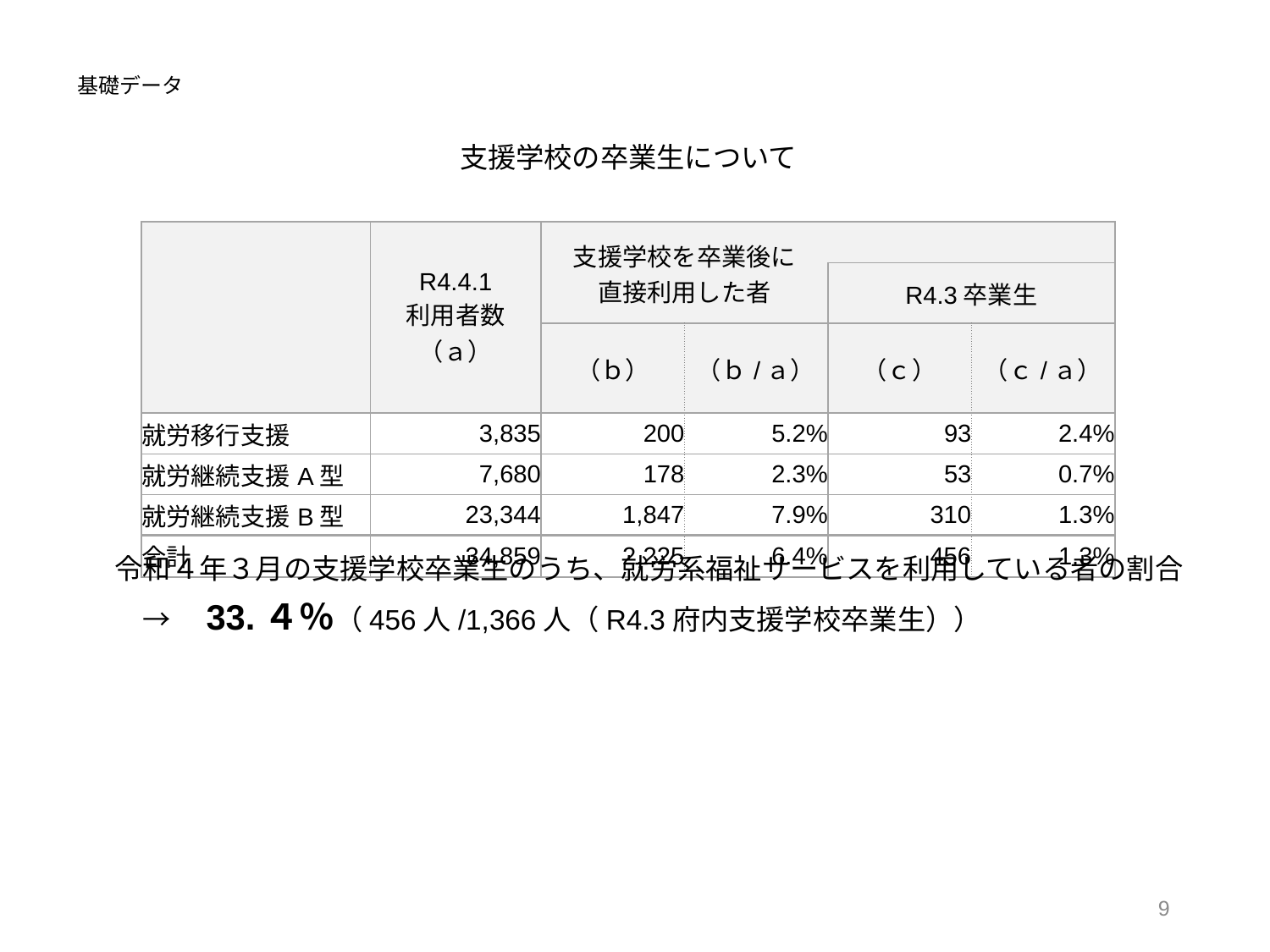

基礎データ
支援学校の卒業生について
|  | R4.4.1 利用者数 （ａ） | 支援学校を卒業後に 直接利用した者 |  |  |  |
| --- | --- | --- | --- | --- | --- |
|  |  |  |  | R4.3卒業生 |  |
|  |  | （ｂ） | （ｂ/ａ） | （ｃ） | （ｃ/ａ） |
| 就労移行支援 | 3,835 | 200 | 5.2% | 93 | 2.4% |
| 就労継続支援A型 | 7,680 | 178 | 2.3% | 53 | 0.7% |
| 就労継続支援B型 | 23,344 | 1,847 | 7.9% | 310 | 1.3% |
| 合計 | 34,859 | 2,225 | 6.4% | 456 | 1.3% |
令和４年３月の支援学校卒業生のうち、就労系福祉サービスを利用している者の割合

　→　33.４％（456人/1,366人（R4.3府内支援学校卒業生））
9